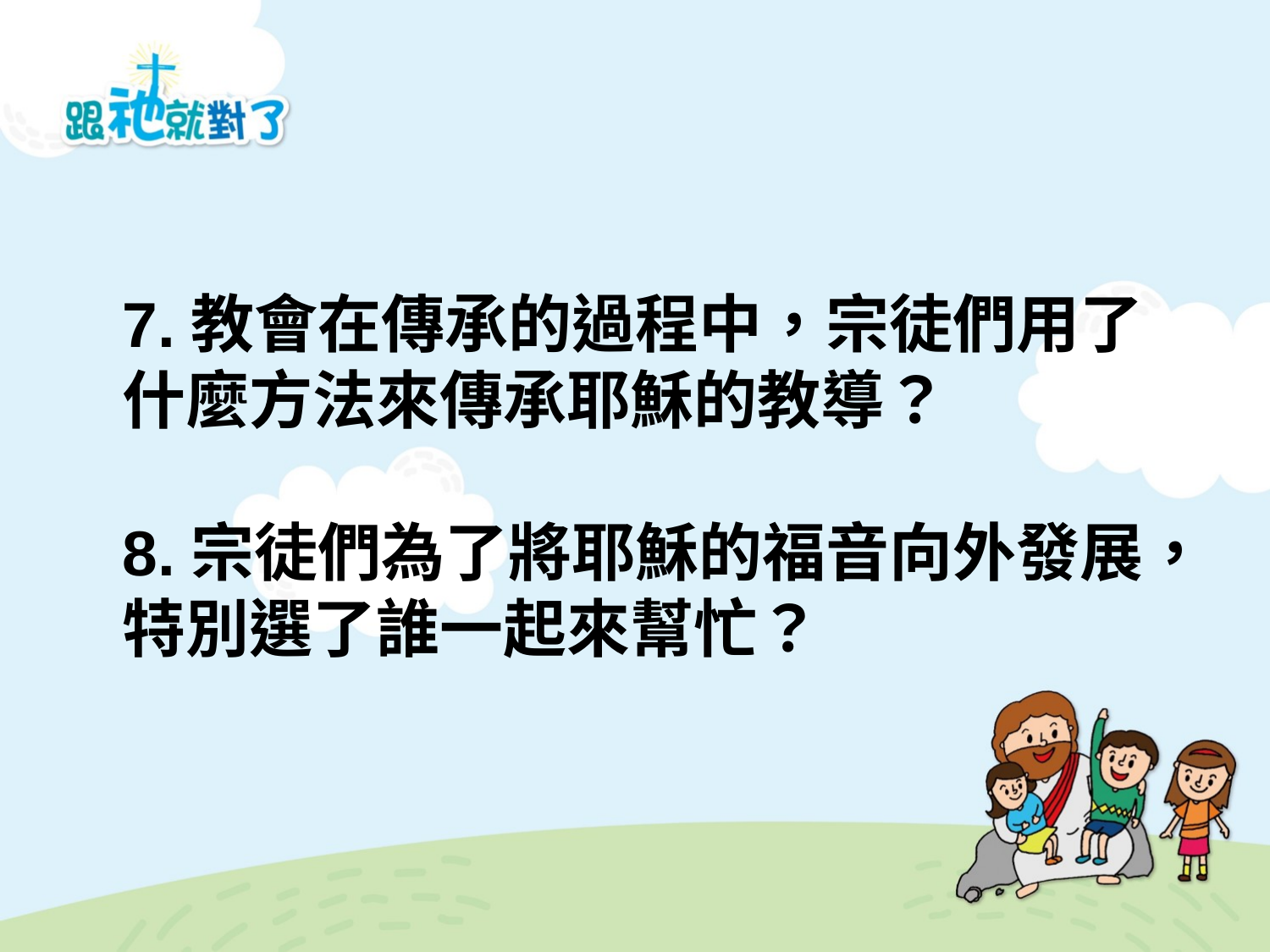

7.教會在傳承的過程中，宗徒們用了什麼方法來傳承耶穌的教導？

8.宗徒們為了將耶穌的福音向外發展，特別選了誰一起來幫忙？